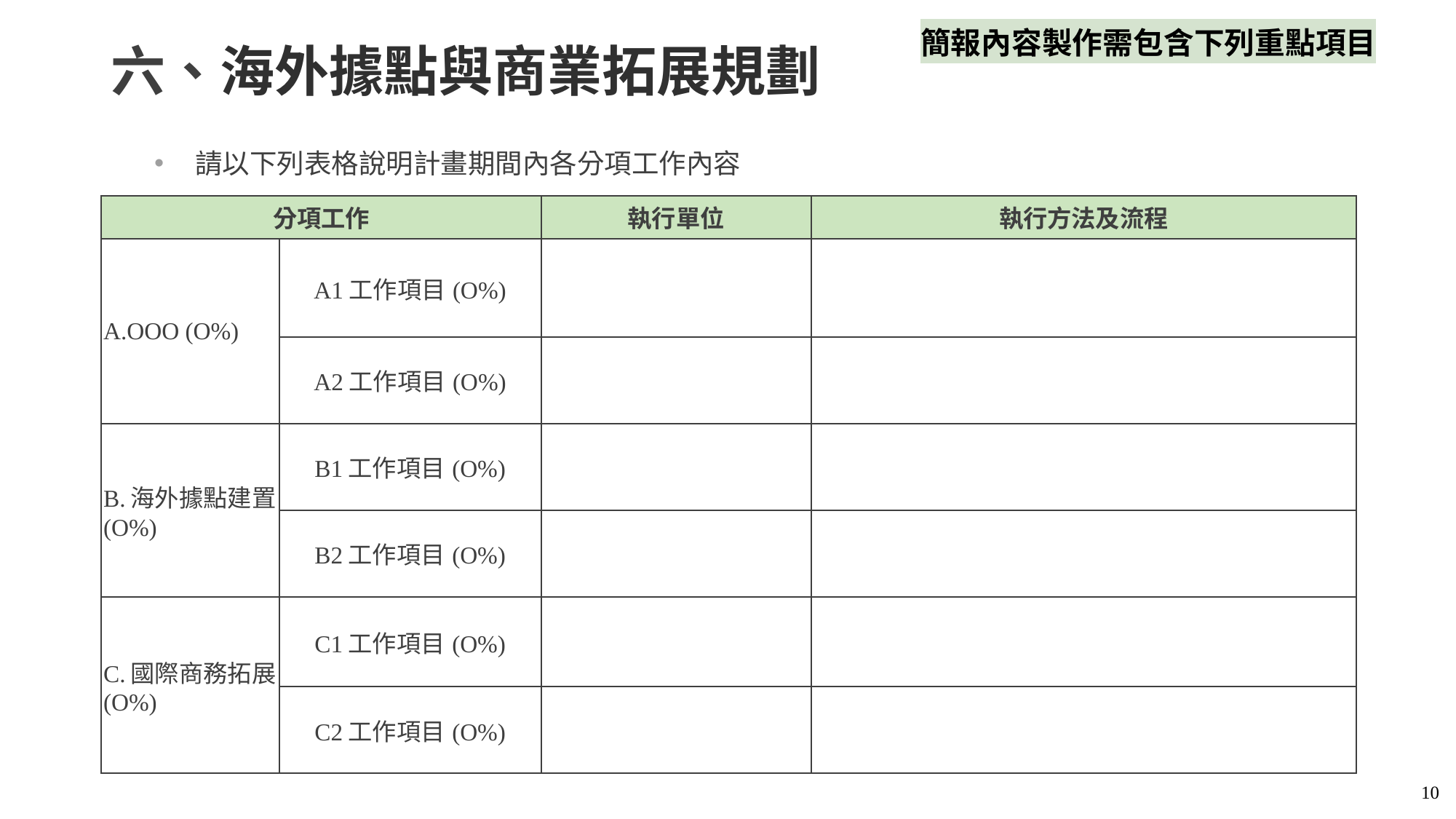

簡報內容製作需包含下列重點項目
# 六、海外據點與商業拓展規劃
請以下列表格說明計畫期間內各分項工作內容
| 分項工作 |  | 執行單位 | 執行方法及流程 |
| --- | --- | --- | --- |
| A.OOO (O%) | A1工作項目(O%) |  |  |
|  | A2工作項目(O%) |  |  |
| B.海外據點建置(O%) | B1工作項目(O%) |  |  |
|  | B2工作項目(O%) |  |  |
| C.國際商務拓展(O%) | C1工作項目(O%) |  |  |
|  | C2工作項目(O%) |  |  |
10